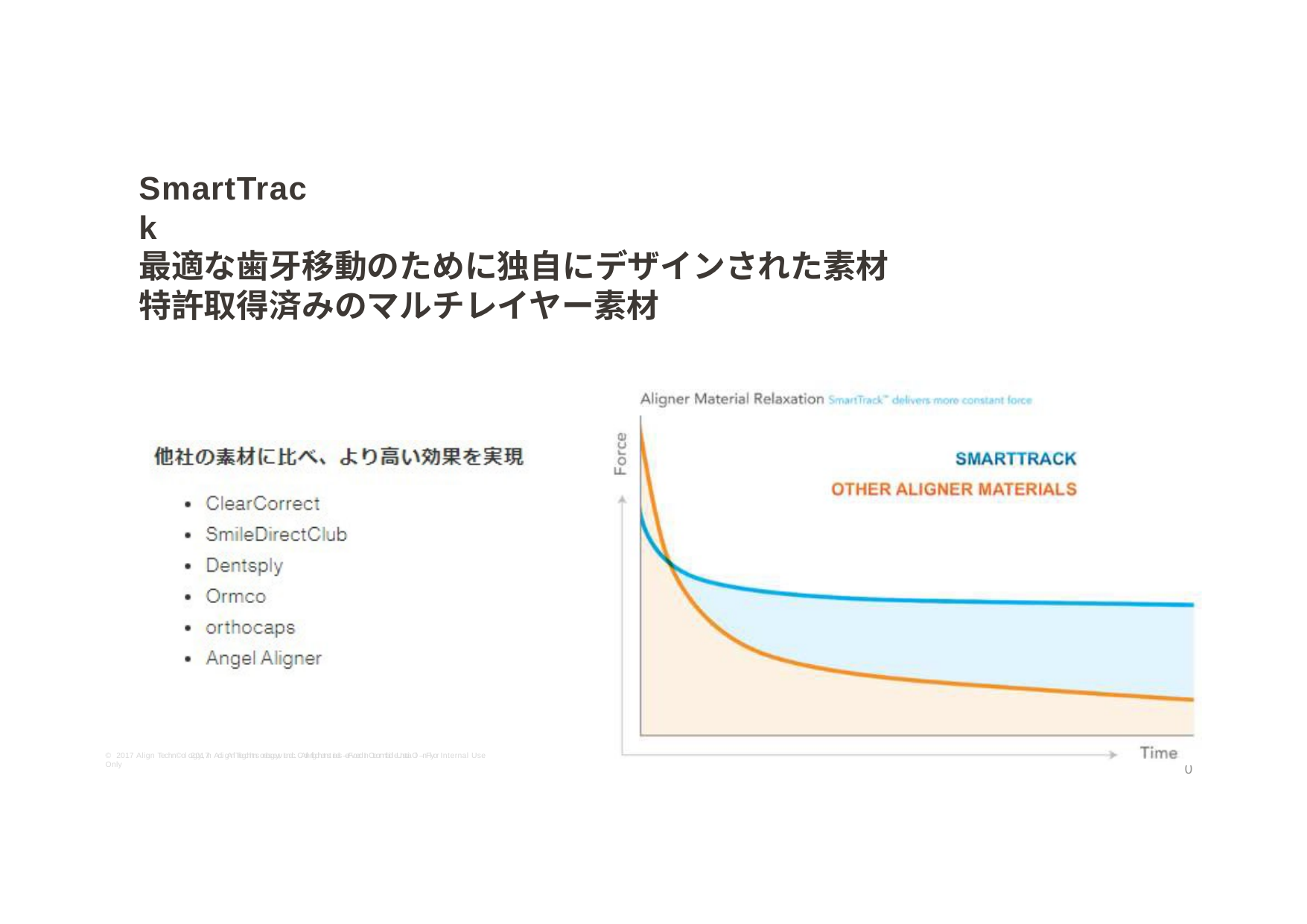

SmartTrack
最適な歯牙移動のために独自にデザインされた素材 特許取得済みのマルチレイヤー素材

10
© 2017 Align Techn©ol o2g0y1, 7In Acl.i gAnll Triegchhtns orelosgeyr,v Iendc.. CAolln rfiigdhetnst riaels –erFvoerd I.n Cteornnfaidl eUnsteia Ol –nFlyor Internal Use Only